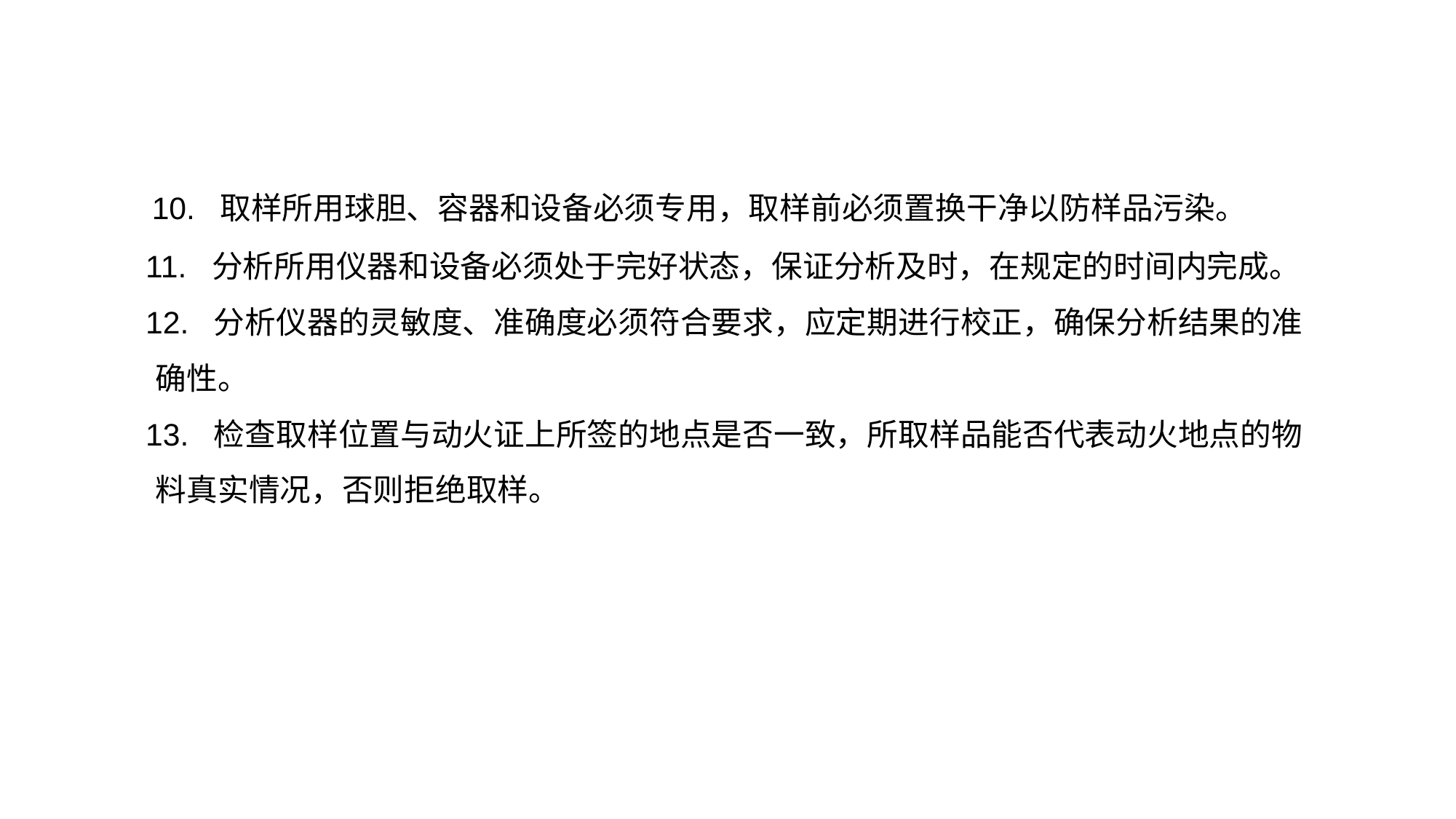

#
  10.  取样所用球胆、容器和设备必须专用，取样前必须置换干净以防样品污染。
  11.  分析所用仪器和设备必须处于完好状态，保证分析及时，在规定的时间内完成。
  12.  分析仪器的灵敏度、准确度必须符合要求，应定期进行校正，确保分析结果的准确性。
  13.  检查取样位置与动火证上所签的地点是否一致，所取样品能否代表动火地点的物料真实情况，否则拒绝取样。